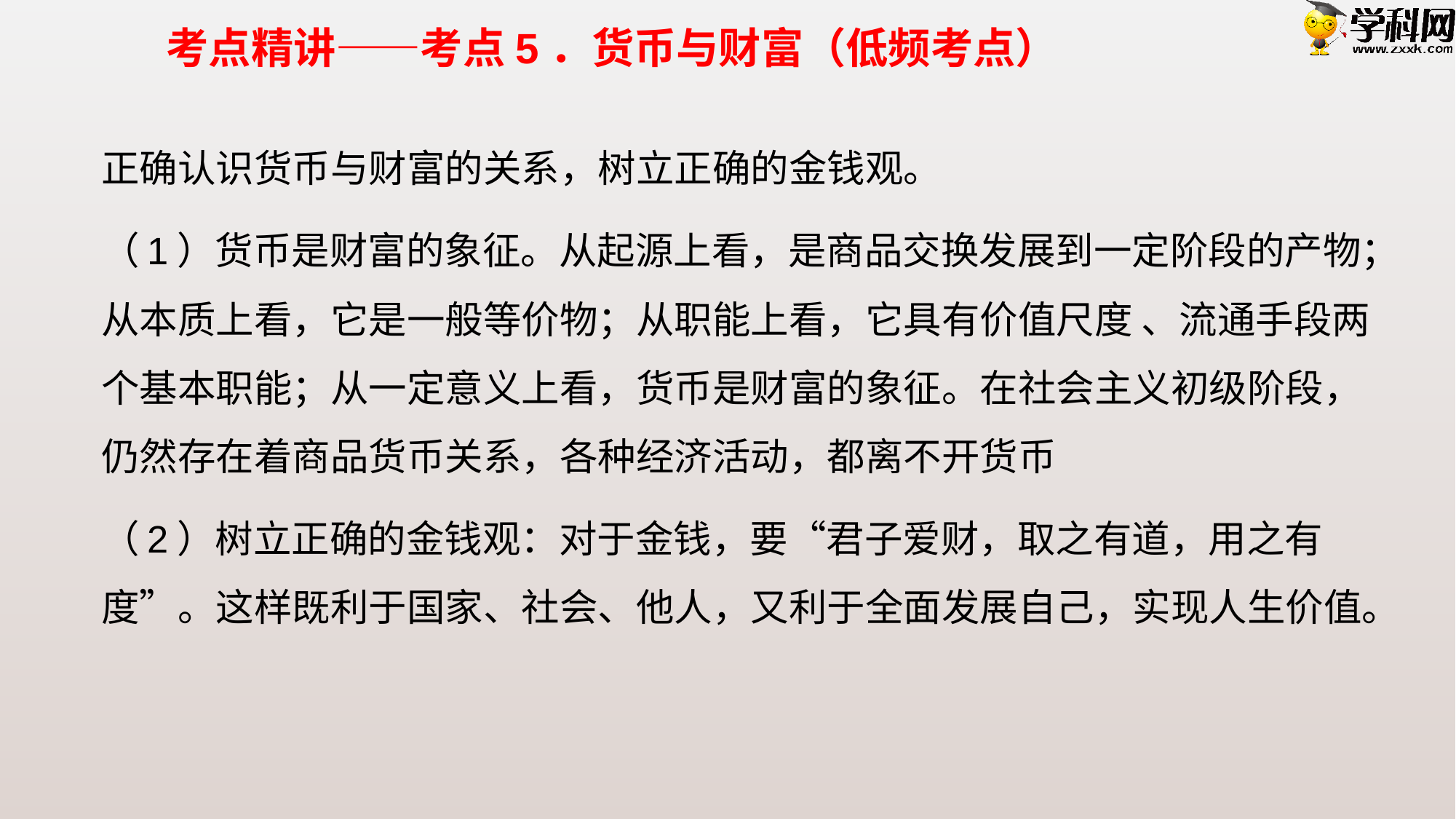

考点精讲——考点5．货币与财富（低频考点）
正确认识货币与财富的关系，树立正确的金钱观。
（1）货币是财富的象征。从起源上看，是商品交换发展到一定阶段的产物；从本质上看，它是一般等价物；从职能上看，它具有价值尺度 、流通手段两个基本职能；从一定意义上看，货币是财富的象征。在社会主义初级阶段，仍然存在着商品货币关系，各种经济活动，都离不开货币
（2）树立正确的金钱观：对于金钱，要“君子爱财，取之有道，用之有度”。这样既利于国家、社会、他人，又利于全面发展自己，实现人生价值。